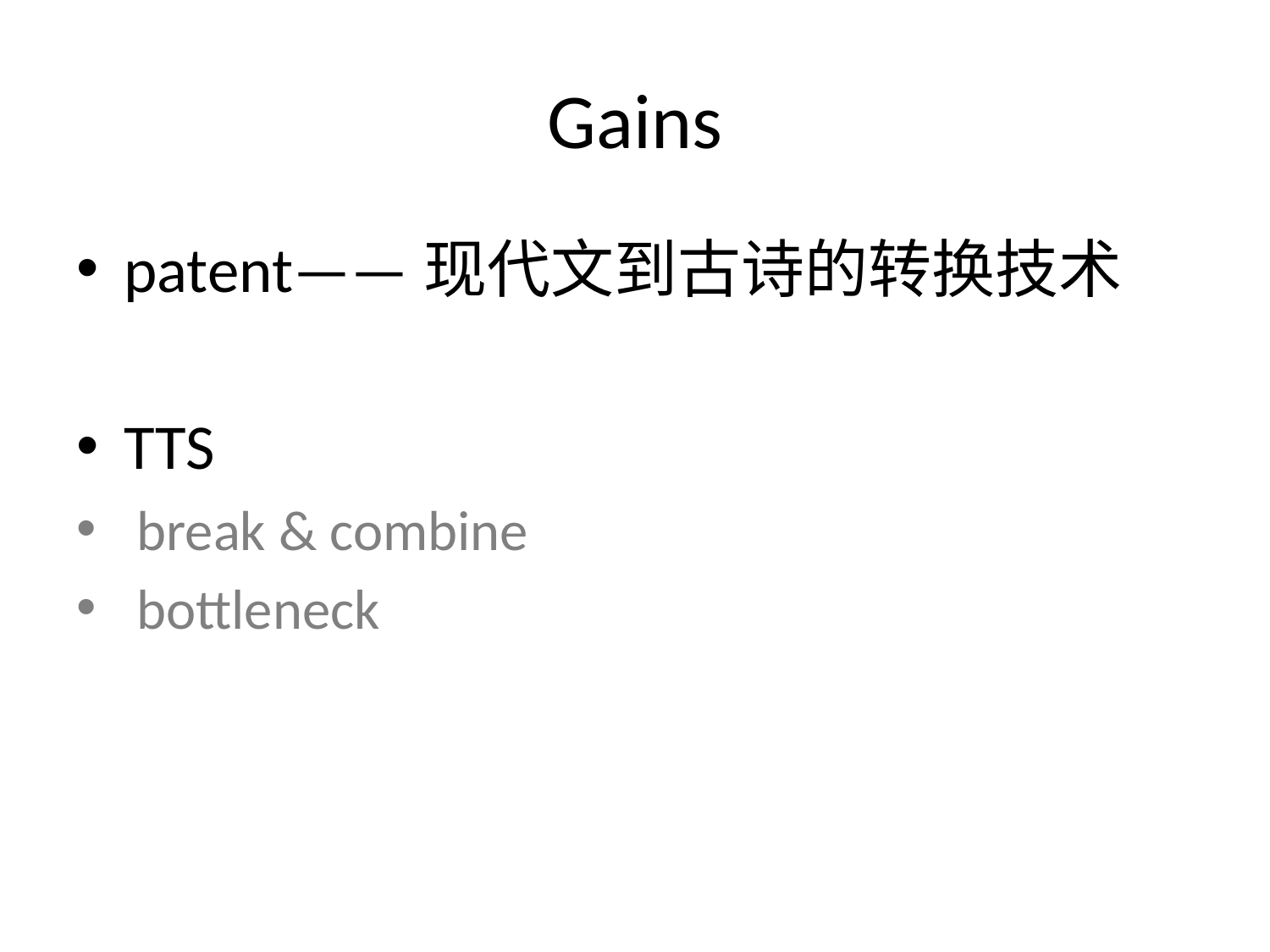

# Gains
patent——现代文到古诗的转换技术

TTS
 break & combine
 bottleneck